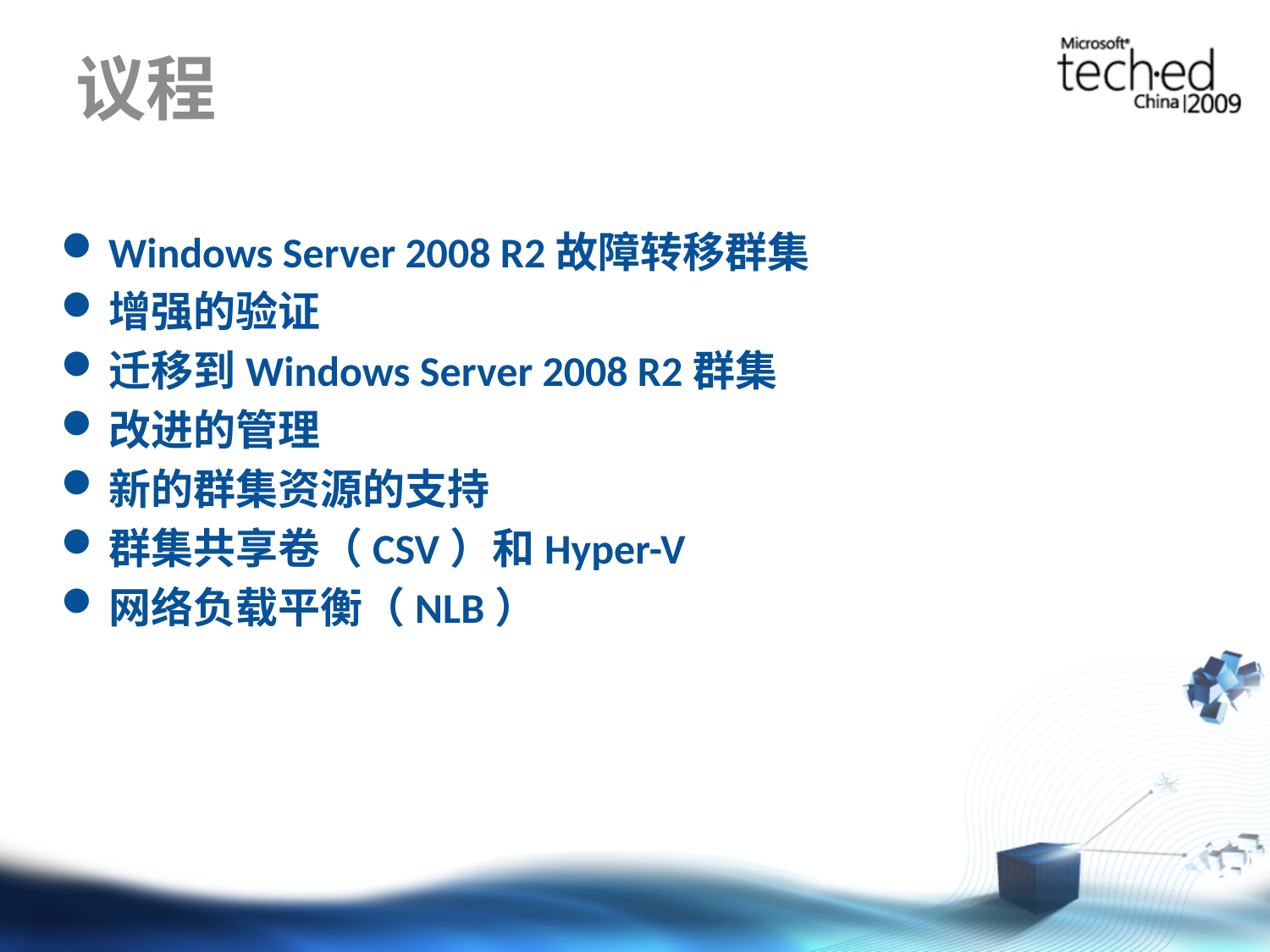

# 议程
Windows Server 2008 R2故障转移群集
增强的验证
迁移到Windows Server 2008 R2群集
改进的管理
新的群集资源的支持
群集共享卷（CSV）和Hyper-V
网络负载平衡（NLB）